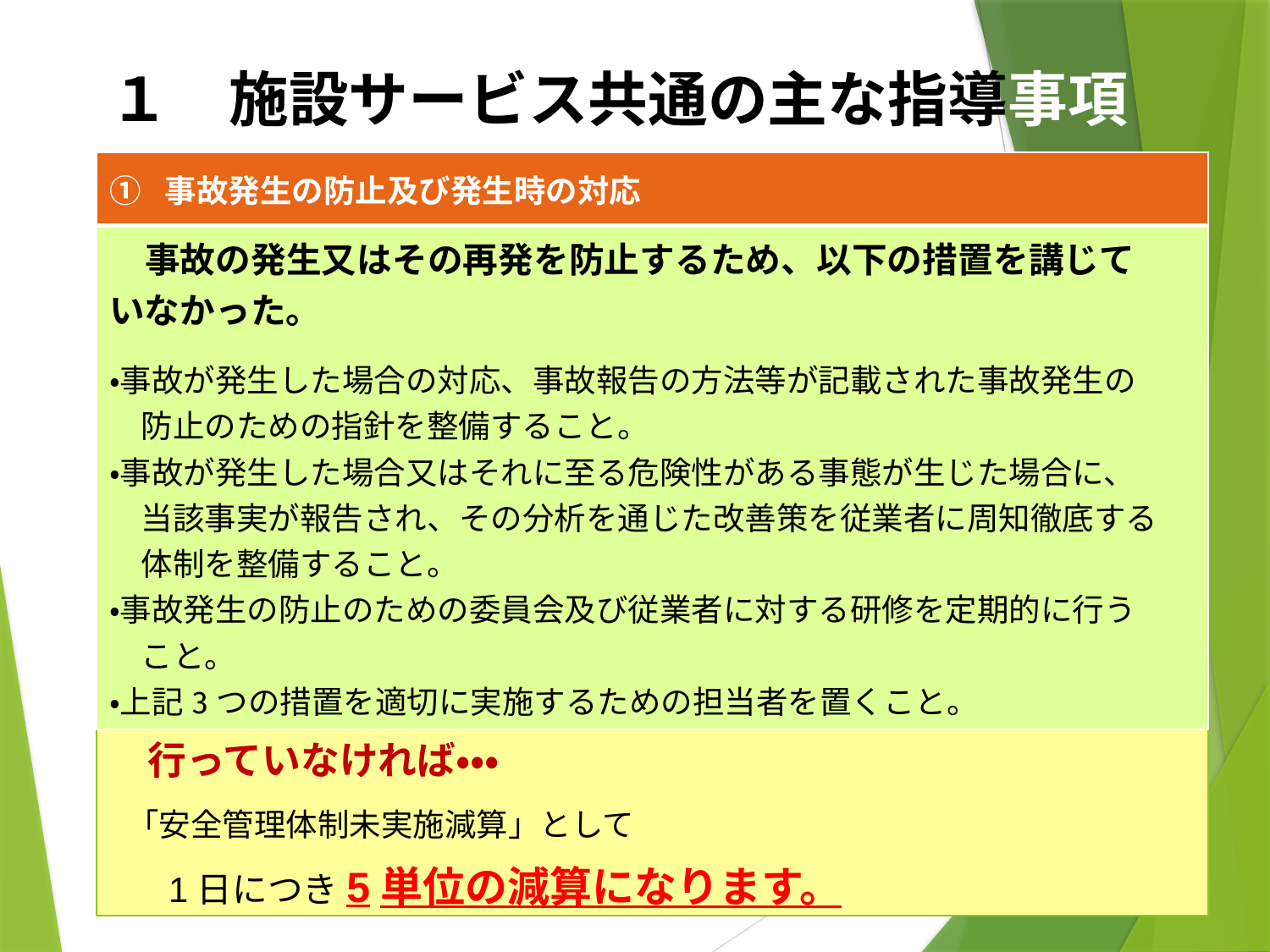

# １　施設サービス共通の主な指導事項
| ① 事故発生の防止及び発生時の対応 |
| --- |
| 事故の発生又はその再発を防止するため、以下の措置を講じて いなかった。 ・事故が発生した場合の対応、事故報告の方法等が記載された事故発生の 　防止のための指針を整備すること。 ・事故が発生した場合又はそれに至る危険性がある事態が生じた場合に、 　当該事実が報告され、その分析を通じた改善策を従業者に周知徹底する 　体制を整備すること。 ・事故発生の防止のための委員会及び従業者に対する研修を定期的に行う 　こと。 ・上記3つの措置を適切に実施するための担当者を置くこと。 |

　行っていなければ・・・
 「安全管理体制未実施減算」として
　  1日につき5単位の減算になります。
2